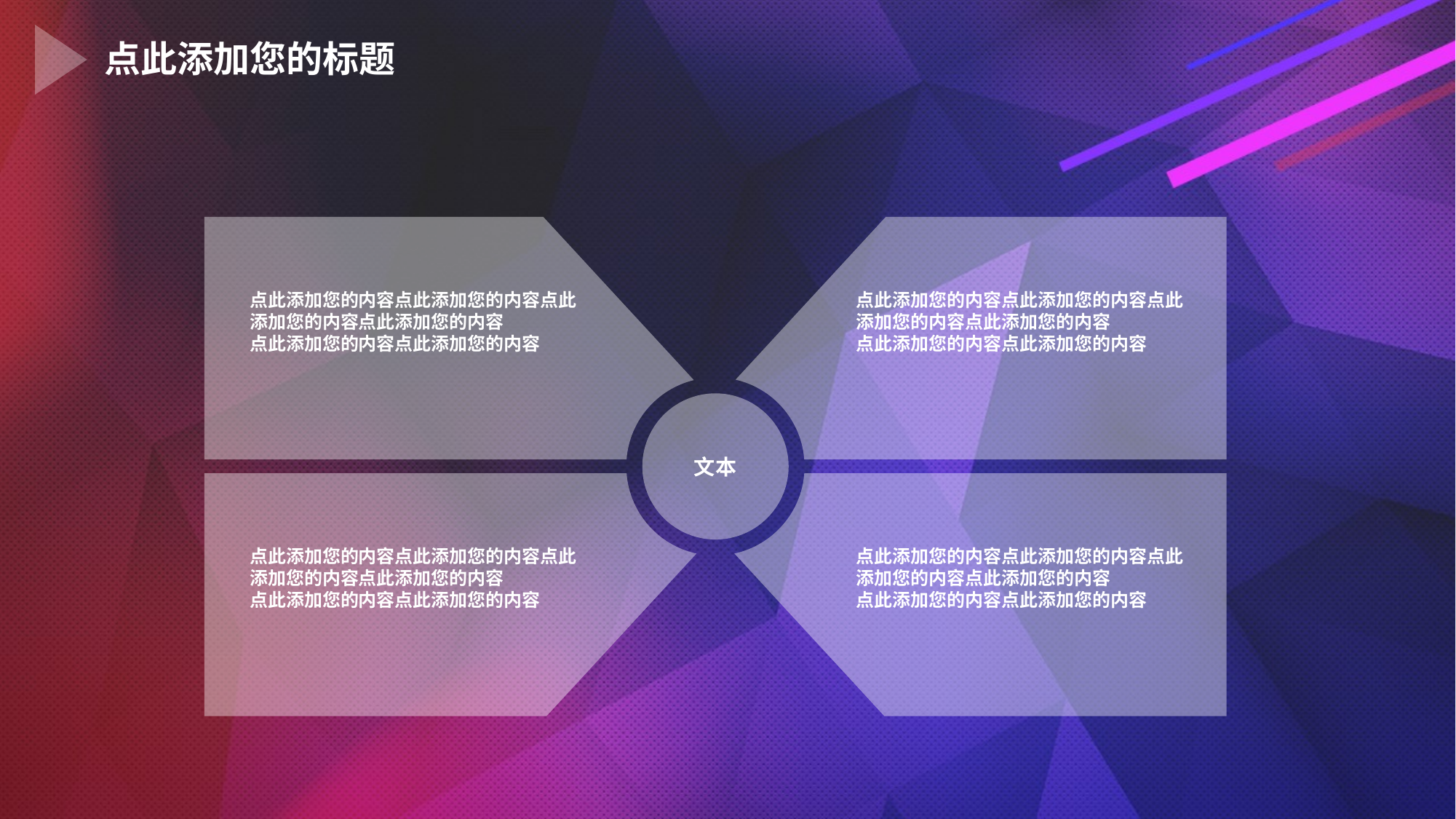

点此添加您的标题

点此添加您的内容点此添加您的内容点此添加您的内容点此添加您的内容
点此添加您的内容点此添加您的内容

点此添加您的内容点此添加您的内容点此添加您的内容点此添加您的内容
点此添加您的内容点此添加您的内容

文本

点此添加您的内容点此添加您的内容点此添加您的内容点此添加您的内容
点此添加您的内容点此添加您的内容

点此添加您的内容点此添加您的内容点此添加您的内容点此添加您的内容
点此添加您的内容点此添加您的内容